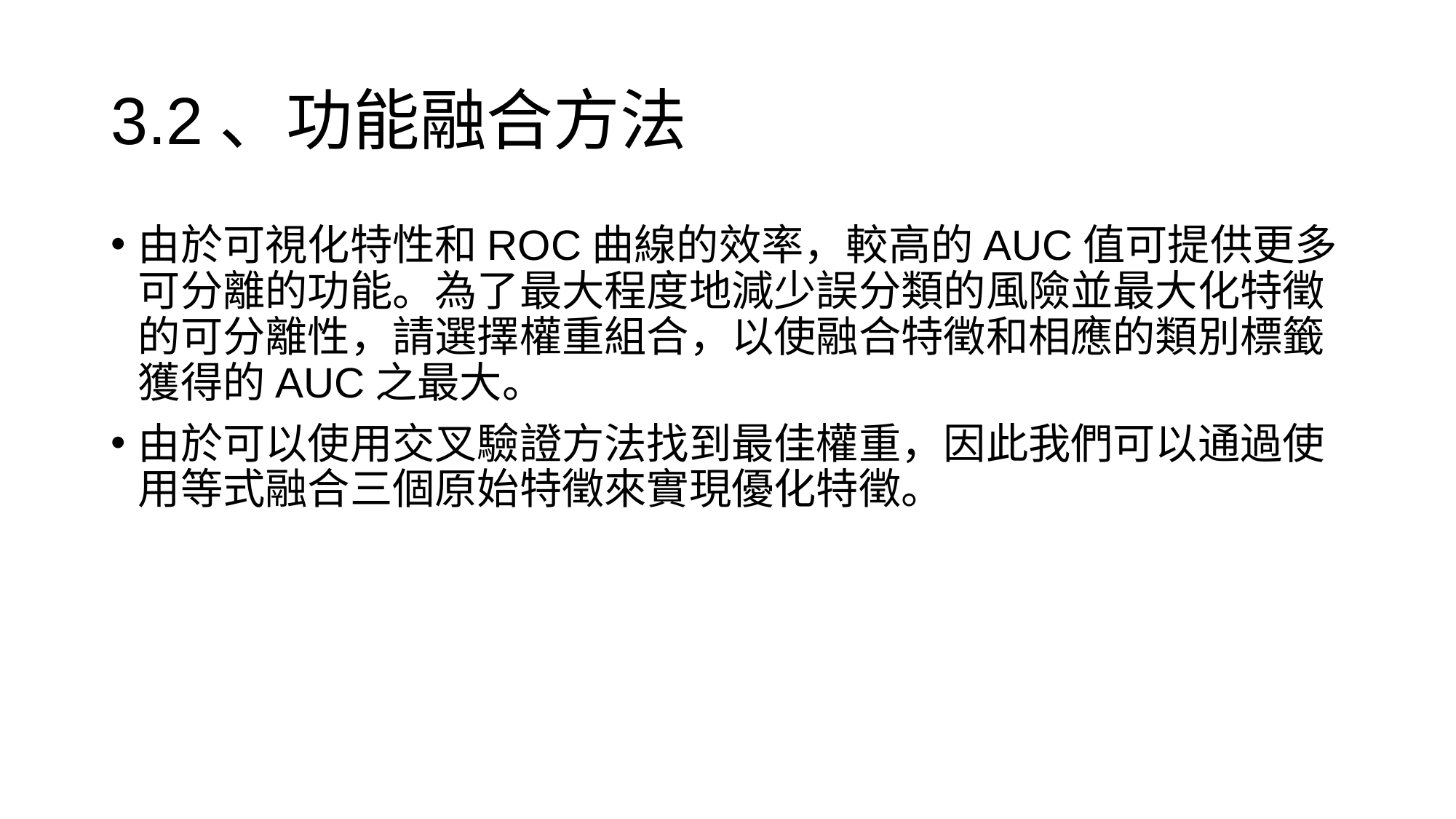

# 3.2、功能融合方法
由於可視化特性和ROC曲線的效率，較高的AUC值可提供更多可分離的功能。為了最大程度地減少誤分類的風險並最大化特徵的可分離性，請選擇權重組合，以使融合特徵和相應的類別標籤獲得的AUC之最大。
由於可以使用交叉驗證方法找到最佳權重，因此我們可以通過使用等式融合三個原始特徵來實現優化特徵。